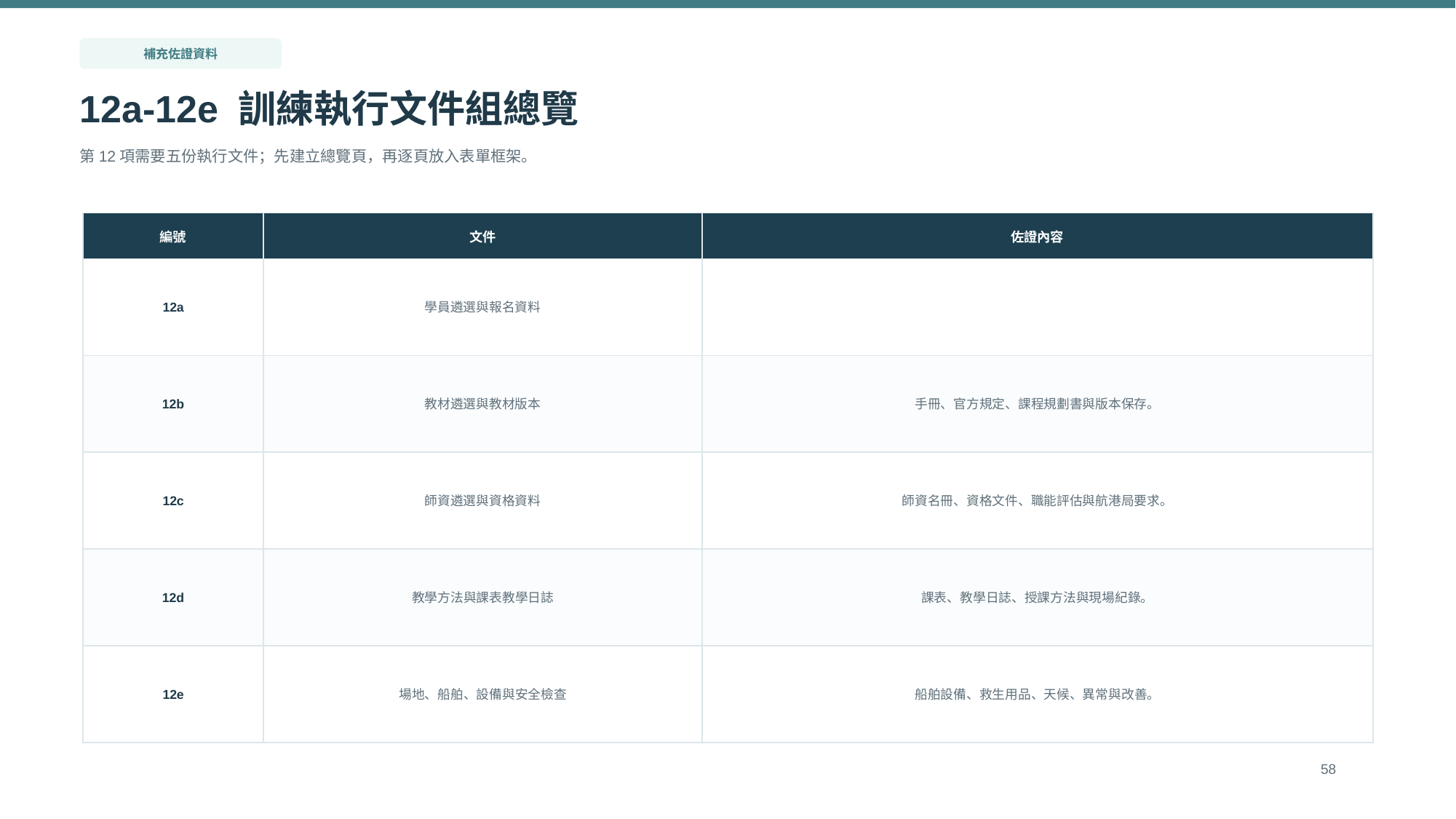

補充佐證資料
12a-12e 訓練執行文件組總覽
第12項需要五份執行文件；先建立總覽頁，再逐頁放入表單框架。
編號
文件
佐證內容
12a
學員遴選與報名資料
報名表、名冊、簽到退；實際個資版內部保存。
12b
教材遴選與教材版本
手冊、官方規定、課程規劃書與版本保存。
12c
師資遴選與資格資料
師資名冊、資格文件、職能評估與航港局要求。
12d
教學方法與課表教學日誌
課表、教學日誌、授課方法與現場紀錄。
12e
場地、船舶、設備與安全檢查
船舶設備、救生用品、天候、異常與改善。
58